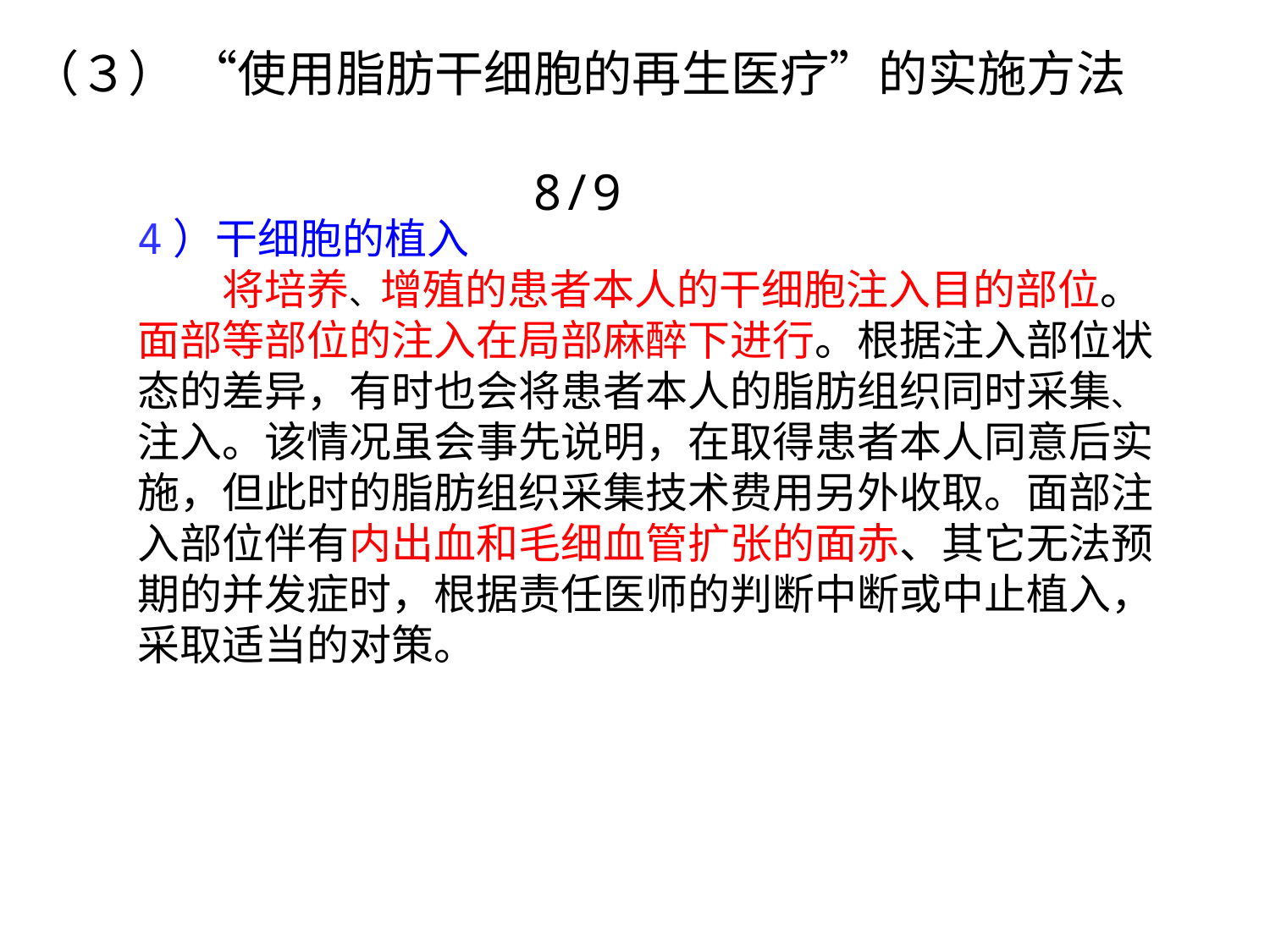

（３） “使用脂肪干细胞的再生医疗”的实施方法　
8/9
4）干细胞的植入
　　将培养、增殖的患者本人的干细胞注入目的部位。面部等部位的注入在局部麻醉下进行。根据注入部位状态的差异，有时也会将患者本人的脂肪组织同时采集、注入。该情况虽会事先说明，在取得患者本人同意后实施，但此时的脂肪组织采集技术费用另外收取。面部注入部位伴有内出血和毛细血管扩张的面赤、其它无法预期的并发症时，根据责任医师的判断中断或中止植入，采取适当的对策。